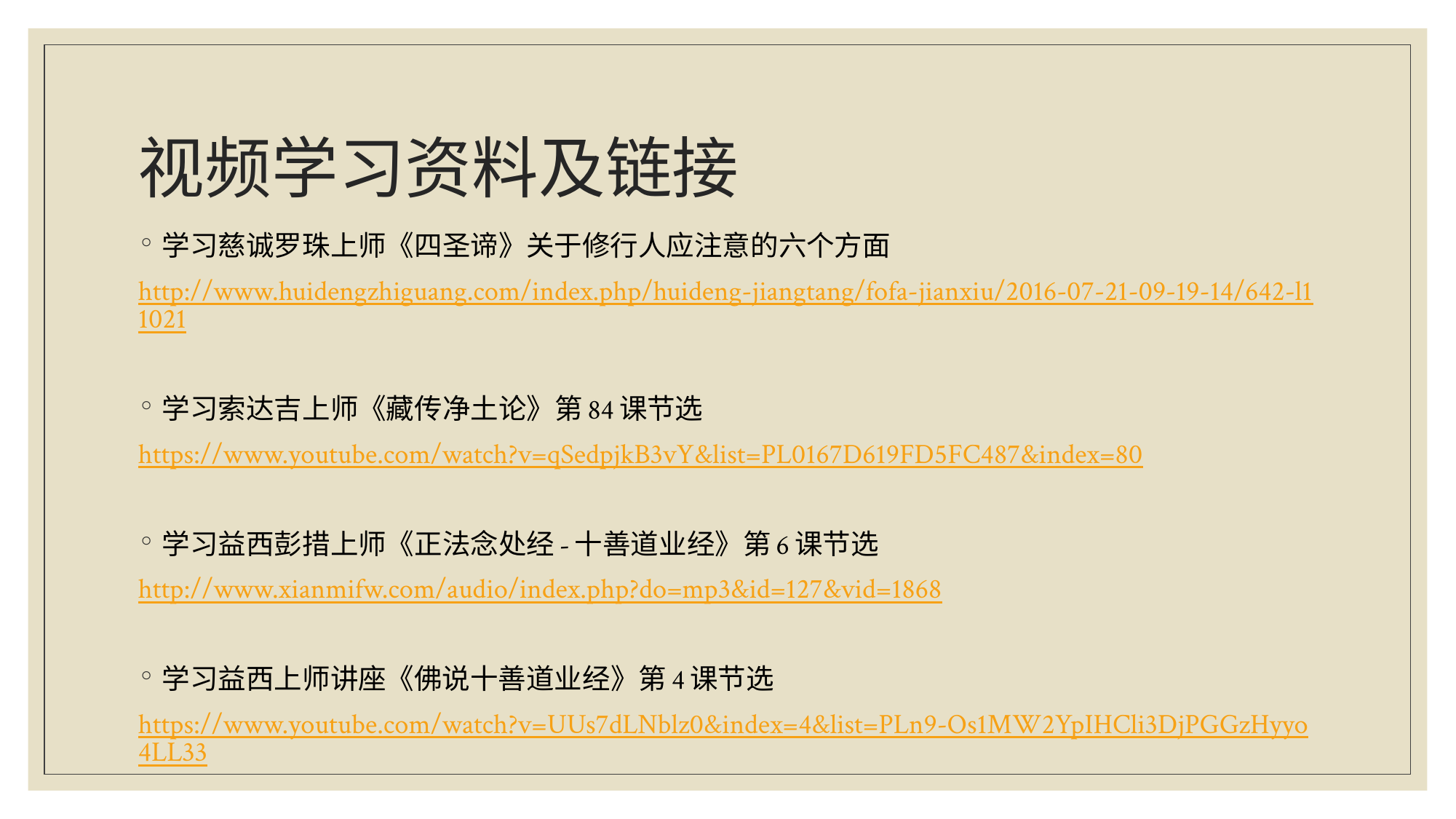

# 视频学习资料及链接
学习慈诚罗珠上师《四圣谛》关于修行人应注意的六个方面
http://www.huidengzhiguang.com/index.php/huideng-jiangtang/fofa-jianxiu/2016-07-21-09-19-14/642-l11021

学习索达吉上师《藏传净土论》第84课节选
https://www.youtube.com/watch?v=qSedpjkB3vY&list=PL0167D619FD5FC487&index=80

学习益西彭措上师《正法念处经-十善道业经》第6课节选
http://www.xianmifw.com/audio/index.php?do=mp3&id=127&vid=1868

学习益西上师讲座《佛说十善道业经》第4课节选
https://www.youtube.com/watch?v=UUs7dLNblz0&index=4&list=PLn9-Os1MW2YpIHCli3DjPGGzHyyo4LL33